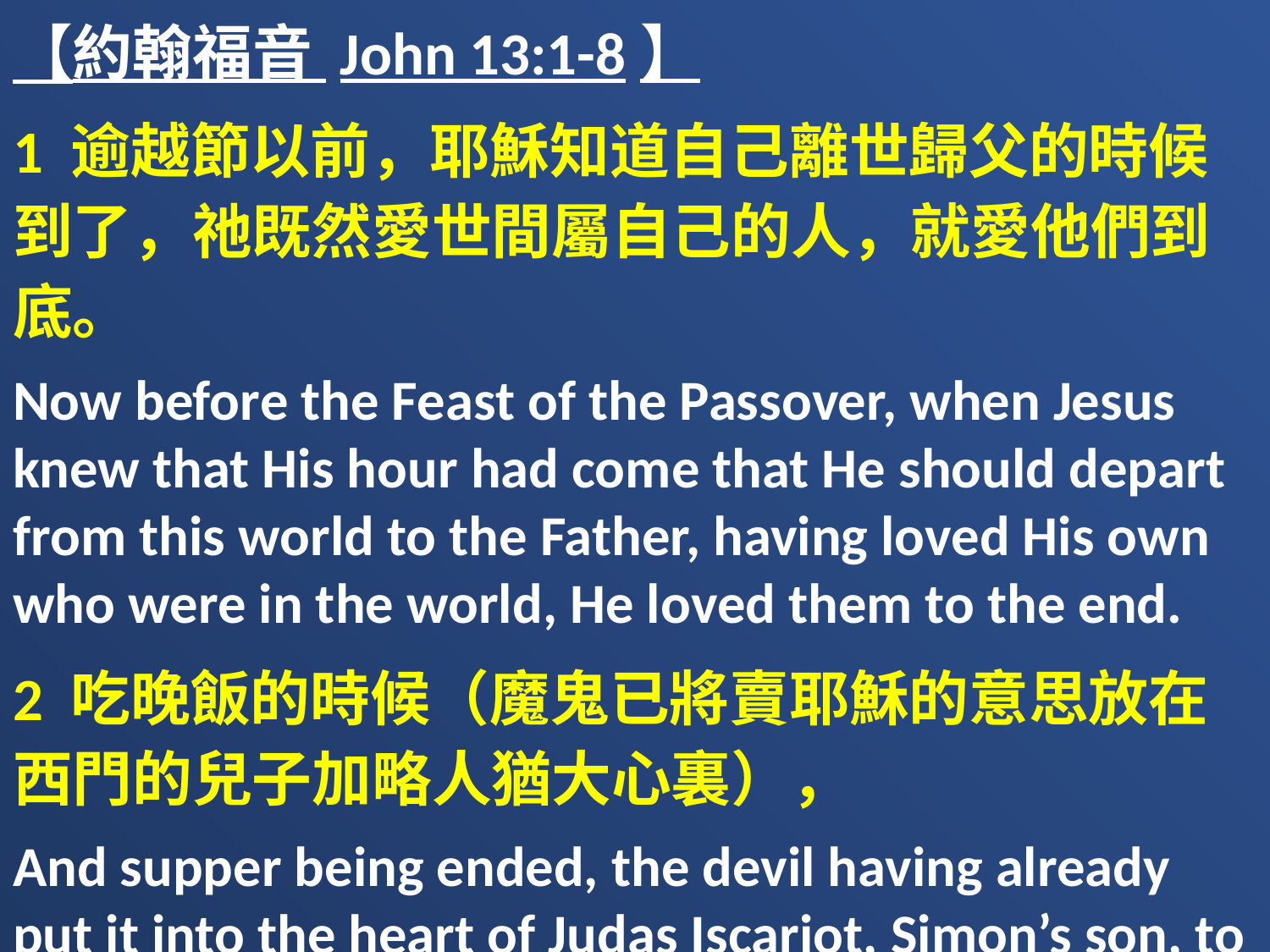

【約翰福音 John 13:1-8】
1 逾越節以前，耶穌知道自己離世歸父的時候到了，祂既然愛世間屬自己的人，就愛他們到底。
Now before the Feast of the Passover, when Jesus knew that His hour had come that He should depart from this world to the Father, having loved His own who were in the world, He loved them to the end.
2 吃晚飯的時候（魔鬼已將賣耶穌的意思放在西門的兒子加略人猶大心裏），
And supper being ended, the devil having already put it into the heart of Judas Iscariot, Simon’s son, to betray Him,